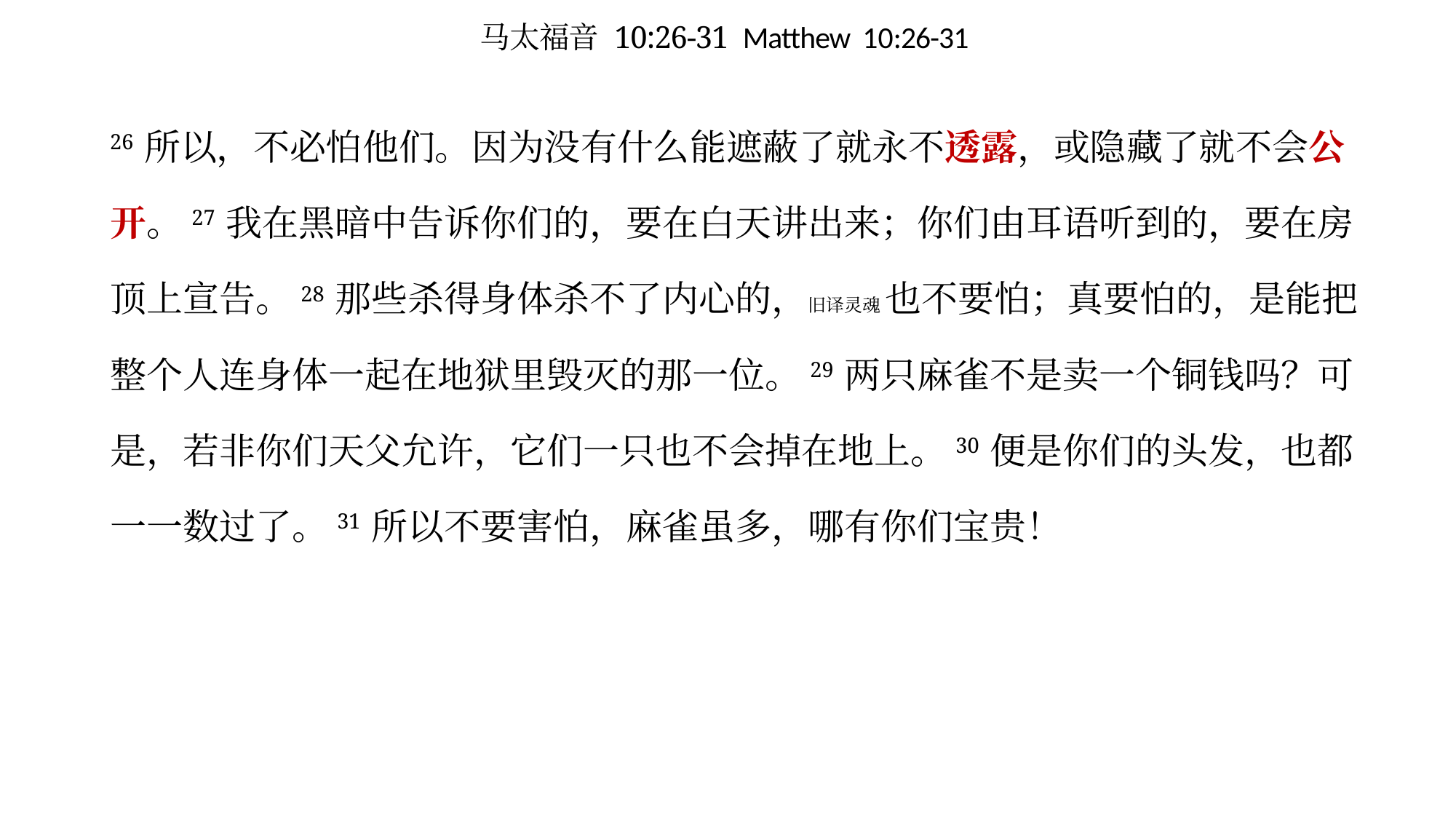

# 马太福音 10:26-31  Matthew  10:26-31
26 所以，不必怕他们。因为没有什么能遮蔽了就永不透露，或隐藏了就不会公开。27 我在黑暗中告诉你们的，要在白天讲出来；你们由耳语听到的，要在房顶上宣告。28 那些杀得身体杀不了内心的，旧译灵魂 也不要怕；真要怕的，是能把整个人连身体一起在地狱里毁灭的那一位。29 两只麻雀不是卖一个铜钱吗？可是，若非你们天父允许，它们一只也不会掉在地上。30 便是你们的头发，也都一一数过了。31 所以不要害怕，麻雀虽多，哪有你们宝贵！